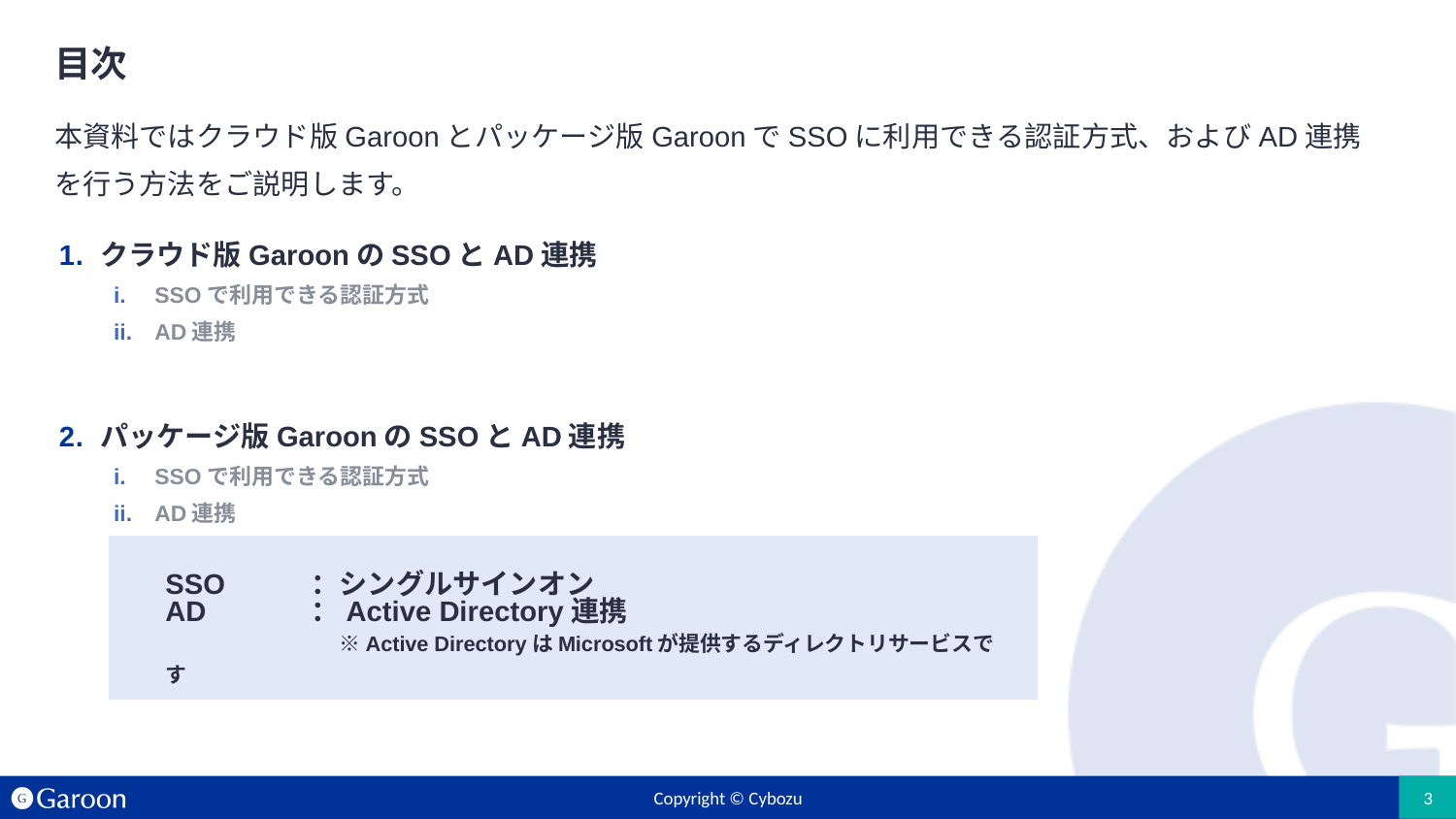

# 目次
本資料ではクラウド版Garoonとパッケージ版GaroonでSSOに利用できる認証方式、およびAD連携を行う方法をご説明します。
クラウド版GaroonのSSOとAD連携
SSOで利用できる認証方式
AD連携

パッケージ版GaroonのSSOとAD連携
SSOで利用できる認証方式
AD連携

SSO	：シングルサインオン
AD	：Active Directory連携
	　※Active DirectoryはMicrosoftが提供するディレクトリサービスです